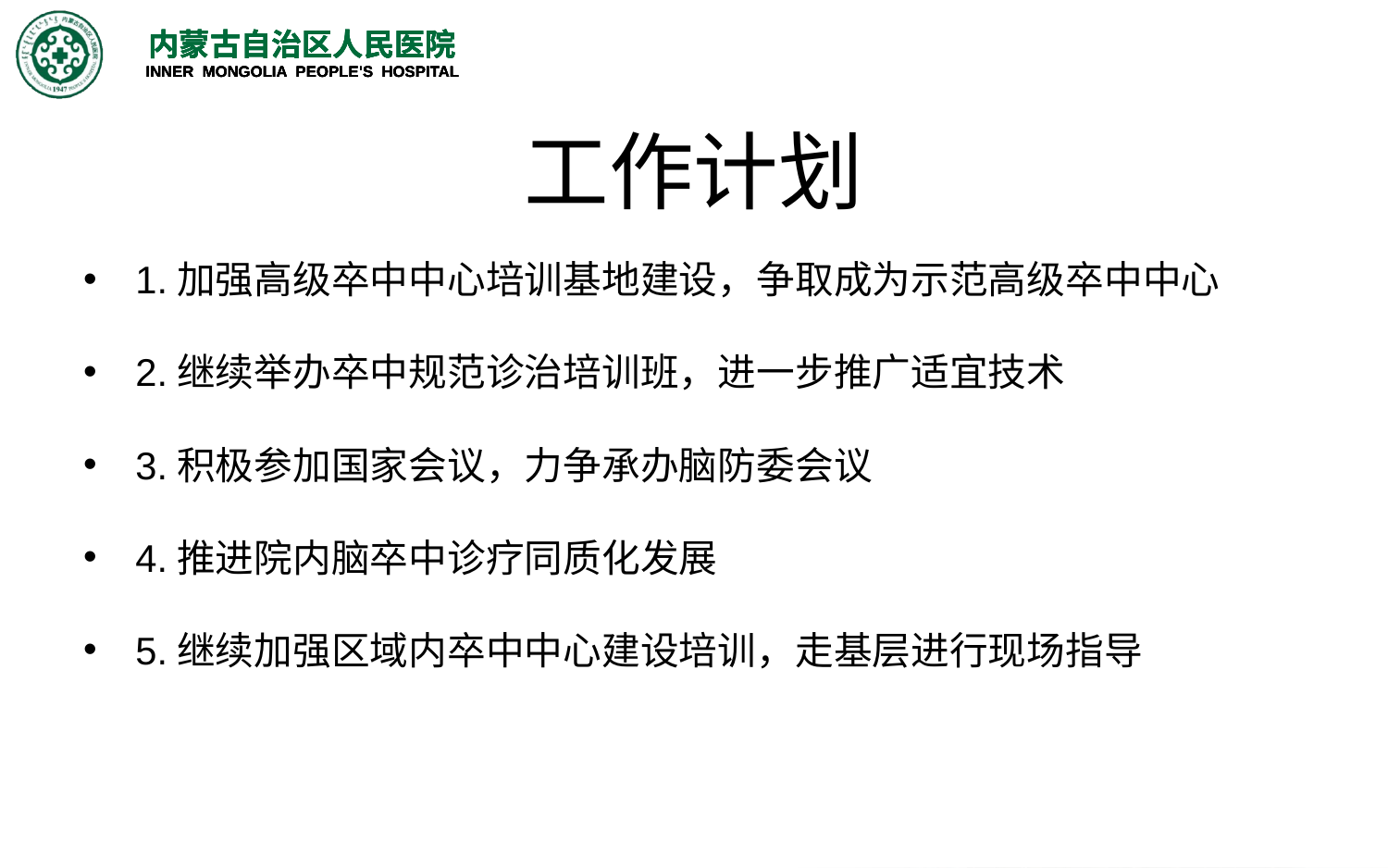

# 工作计划
1.加强高级卒中中心培训基地建设，争取成为示范高级卒中中心
2.继续举办卒中规范诊治培训班，进一步推广适宜技术
3.积极参加国家会议，力争承办脑防委会议
4.推进院内脑卒中诊疗同质化发展
5.继续加强区域内卒中中心建设培训，走基层进行现场指导